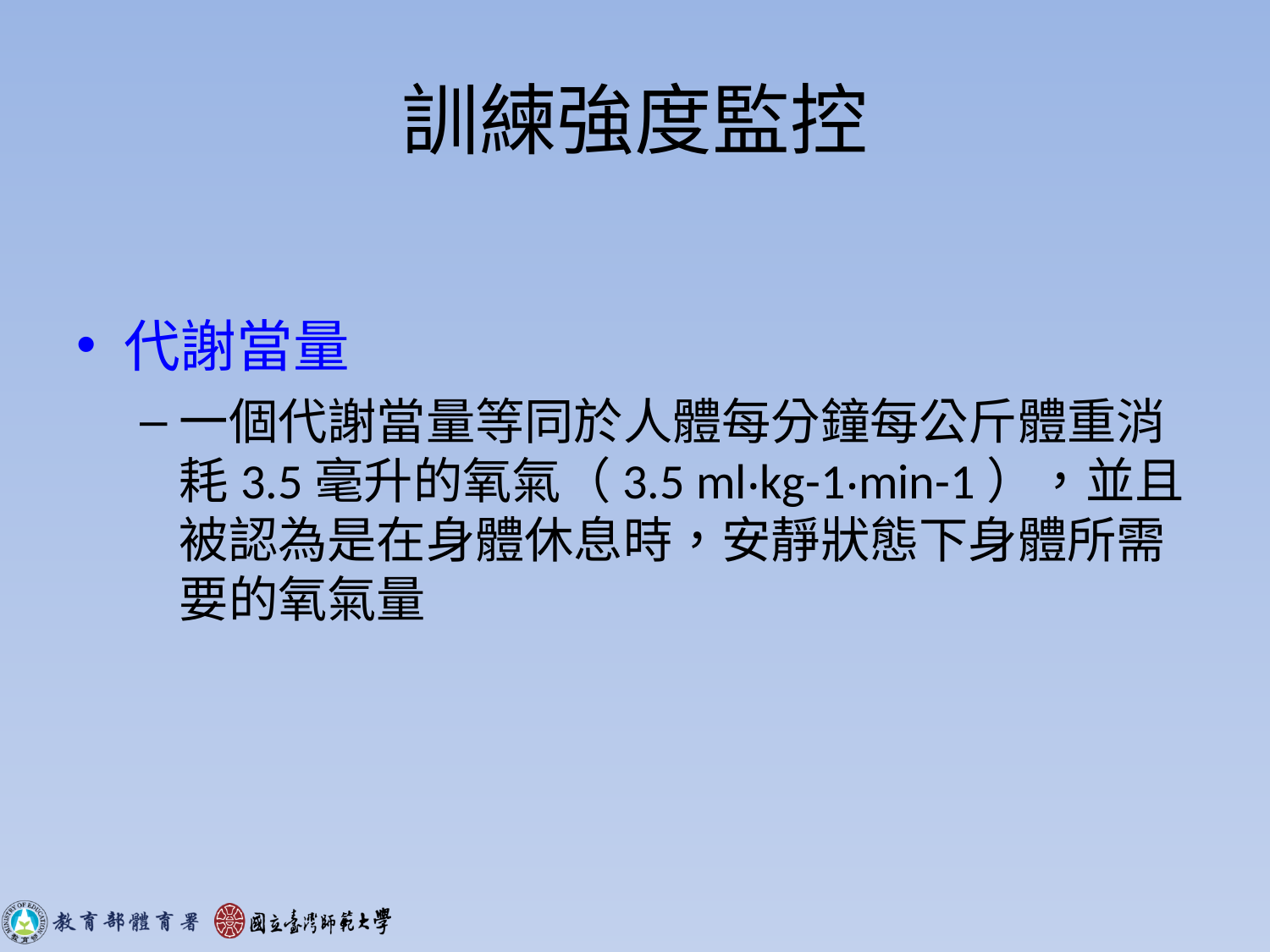

# 訓練強度監控

代謝當量
一個代謝當量等同於人體每分鐘每公斤體重消耗3.5毫升的氧氣（3.5 ml‧kg-1‧min-1），並且被認為是在身體休息時，安靜狀態下身體所需要的氧氣量